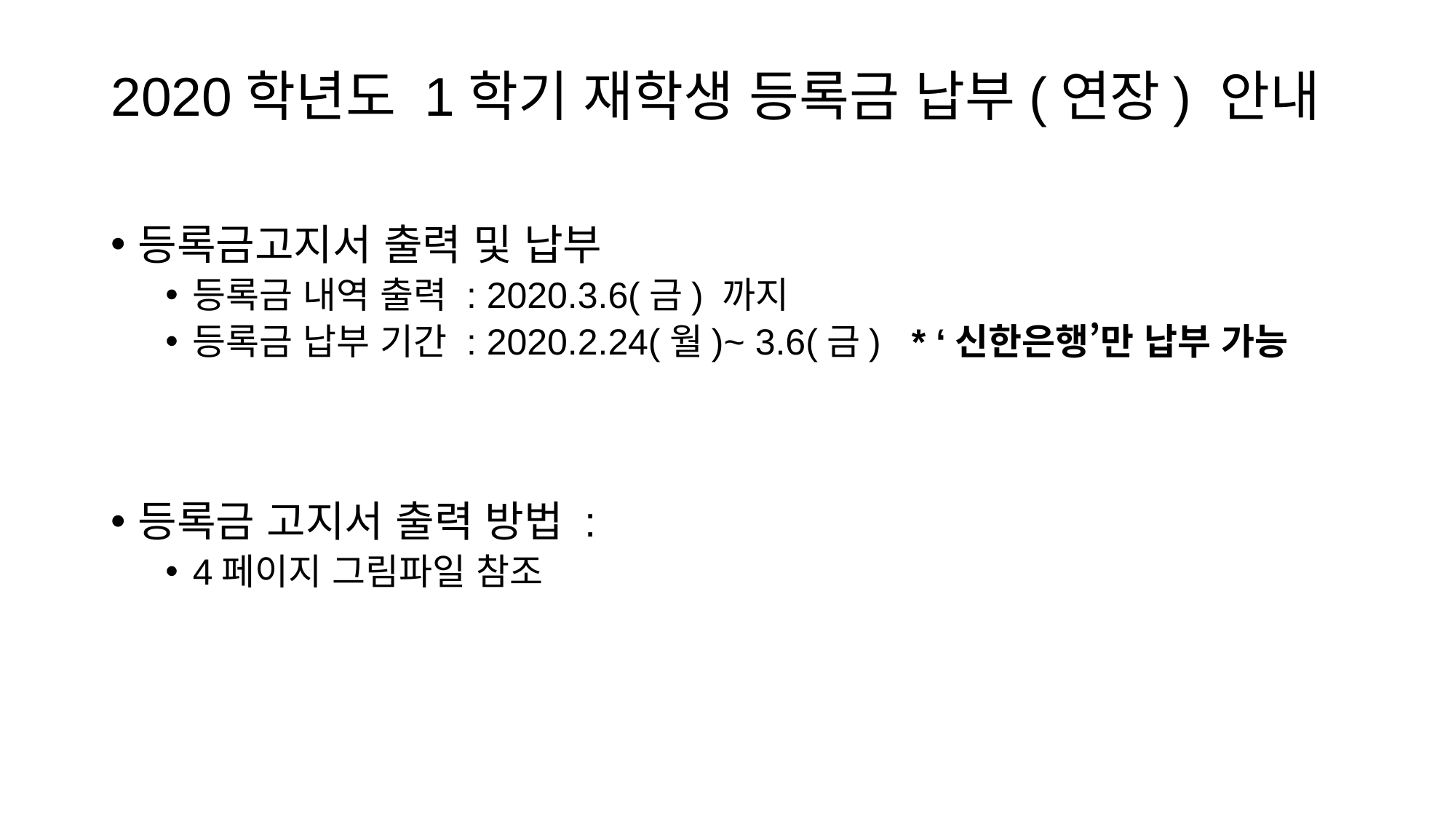

# 2020학년도 1학기 재학생 등록금 납부(연장) 안내
등록금고지서 출력 및 납부
등록금 내역 출력 : 2020.3.6(금) 까지
등록금 납부 기간 : 2020.2.24(월)~ 3.6(금)   * ‘신한은행’만 납부 가능

등록금 고지서 출력 방법 :
4페이지 그림파일 참조